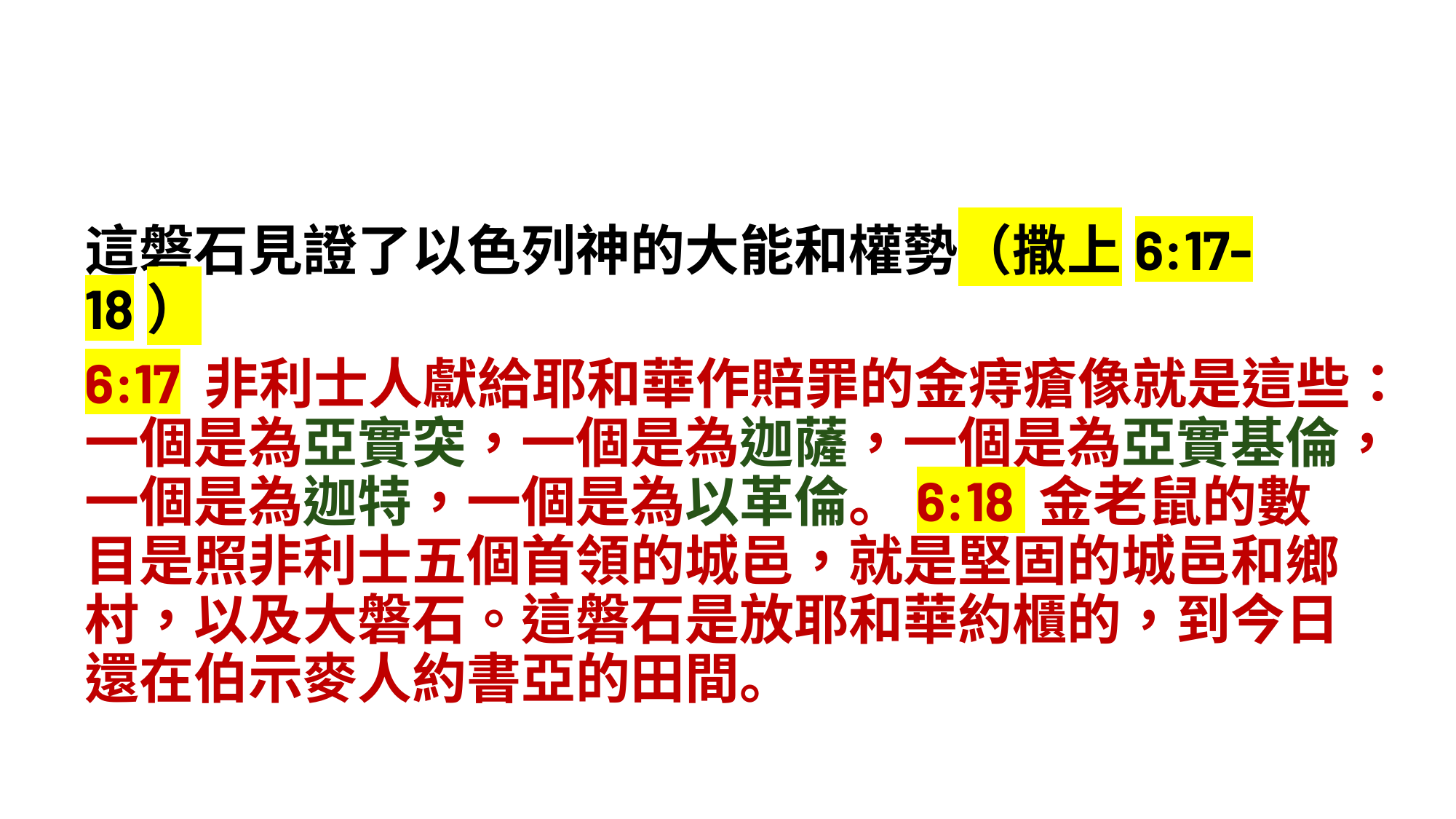

這磐石見證了以色列神的大能和權勢（撒上6:17-18）
6:17 非利士人獻給耶和華作賠罪的金痔瘡像就是這些：一個是為亞實突，一個是為迦薩，一個是為亞實基倫，一個是為迦特，一個是為以革倫。6:18 金老鼠的數目是照非利士五個首領的城邑，就是堅固的城邑和鄉村，以及大磐石。這磐石是放耶和華約櫃的，到今日還在伯示麥人約書亞的田間。